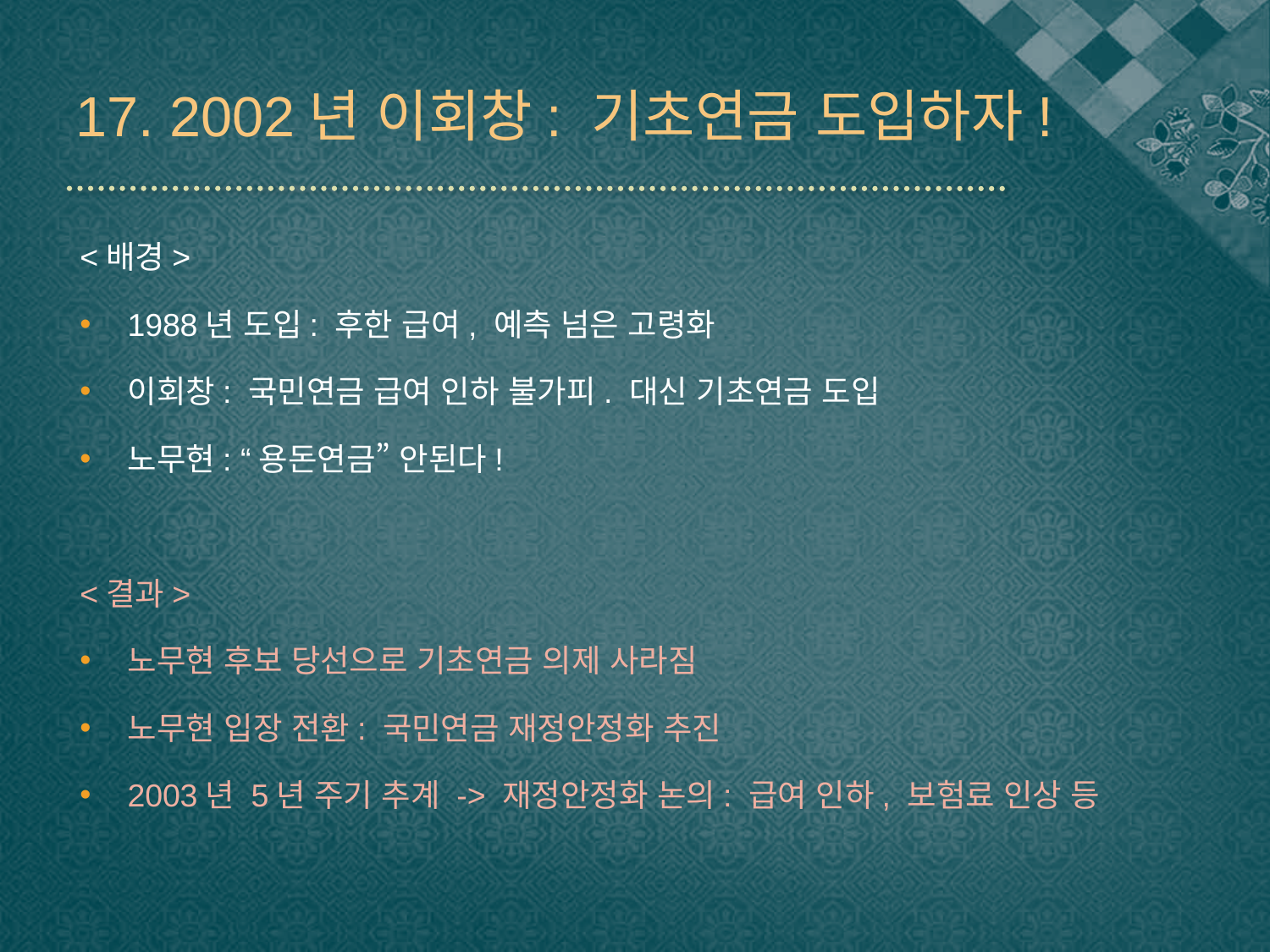

# 17. 2002년 이회창: 기초연금 도입하자!
<배경>
1988년 도입: 후한 급여, 예측 넘은 고령화
이회창: 국민연금 급여 인하 불가피. 대신 기초연금 도입
노무현: “용돈연금” 안된다!

<결과>
노무현 후보 당선으로 기초연금 의제 사라짐
노무현 입장 전환: 국민연금 재정안정화 추진
2003년 5년 주기 추계 -> 재정안정화 논의: 급여 인하, 보험료 인상 등